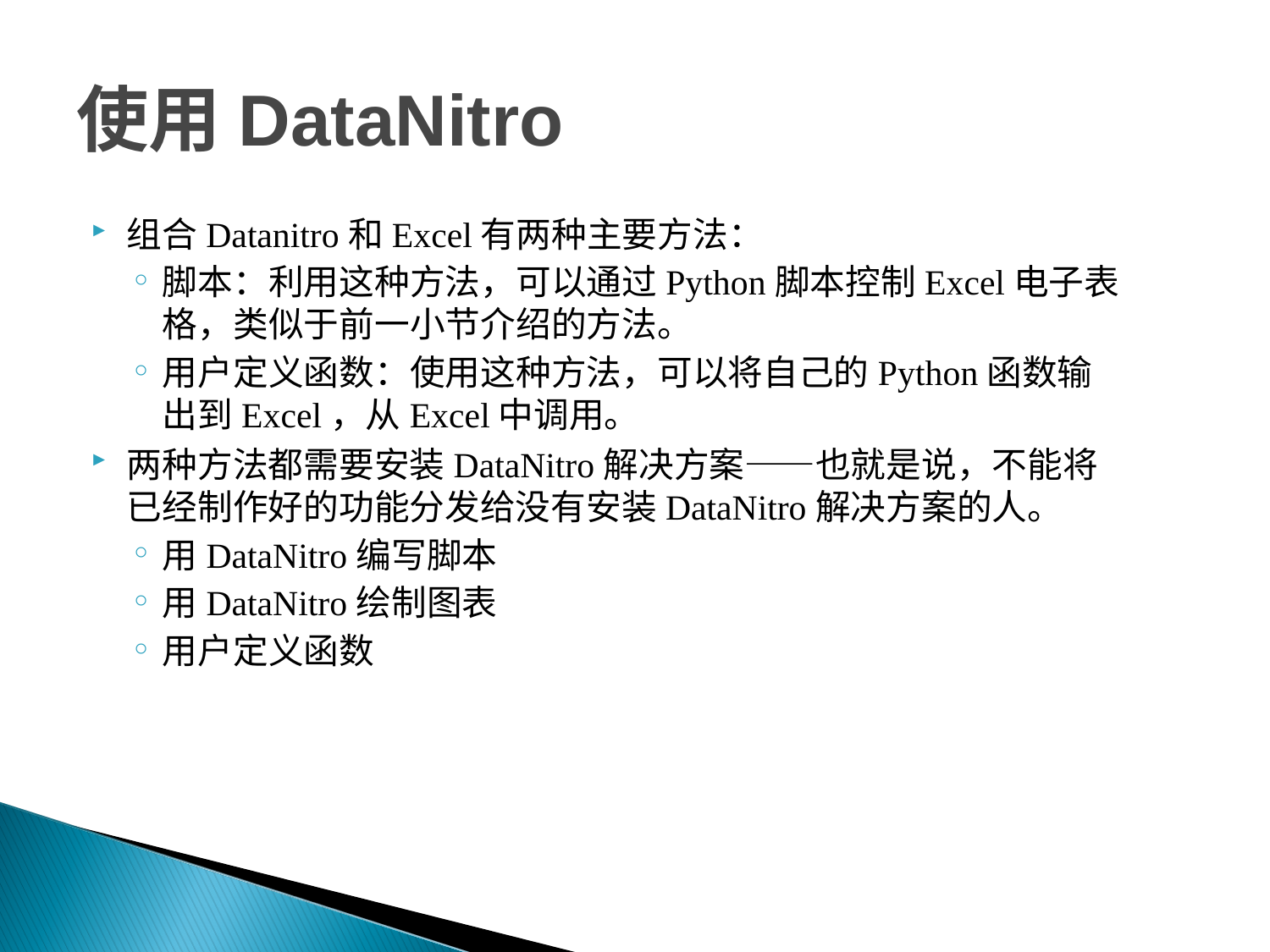

# 使用DataNitro
组合Datanitro和Excel有两种主要方法：
脚本：利用这种方法，可以通过Python脚本控制Excel电子表格，类似于前一小节介绍的方法。
用户定义函数：使用这种方法，可以将自己的Python函数输出到Excel，从Excel中调用。
两种方法都需要安装DataNitro解决方案——也就是说，不能将已经制作好的功能分发给没有安装DataNitro解决方案的人。
用DataNitro编写脚本
用DataNitro绘制图表
用户定义函数